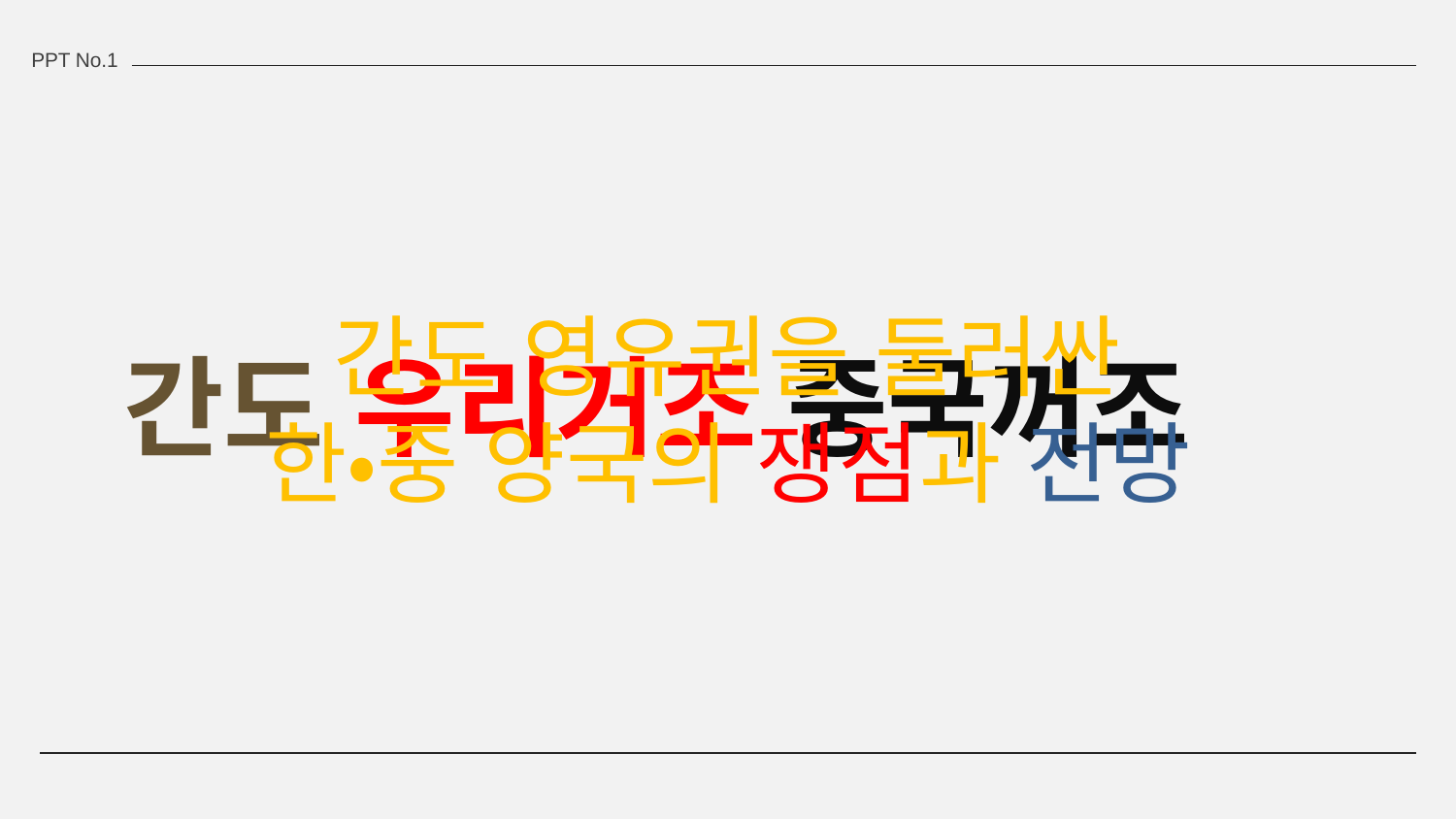

PPT No.1
# 간도 영유권을 둘러싼 한•중 양국의 쟁점과 전망
간도 우리거조 중국꺼조